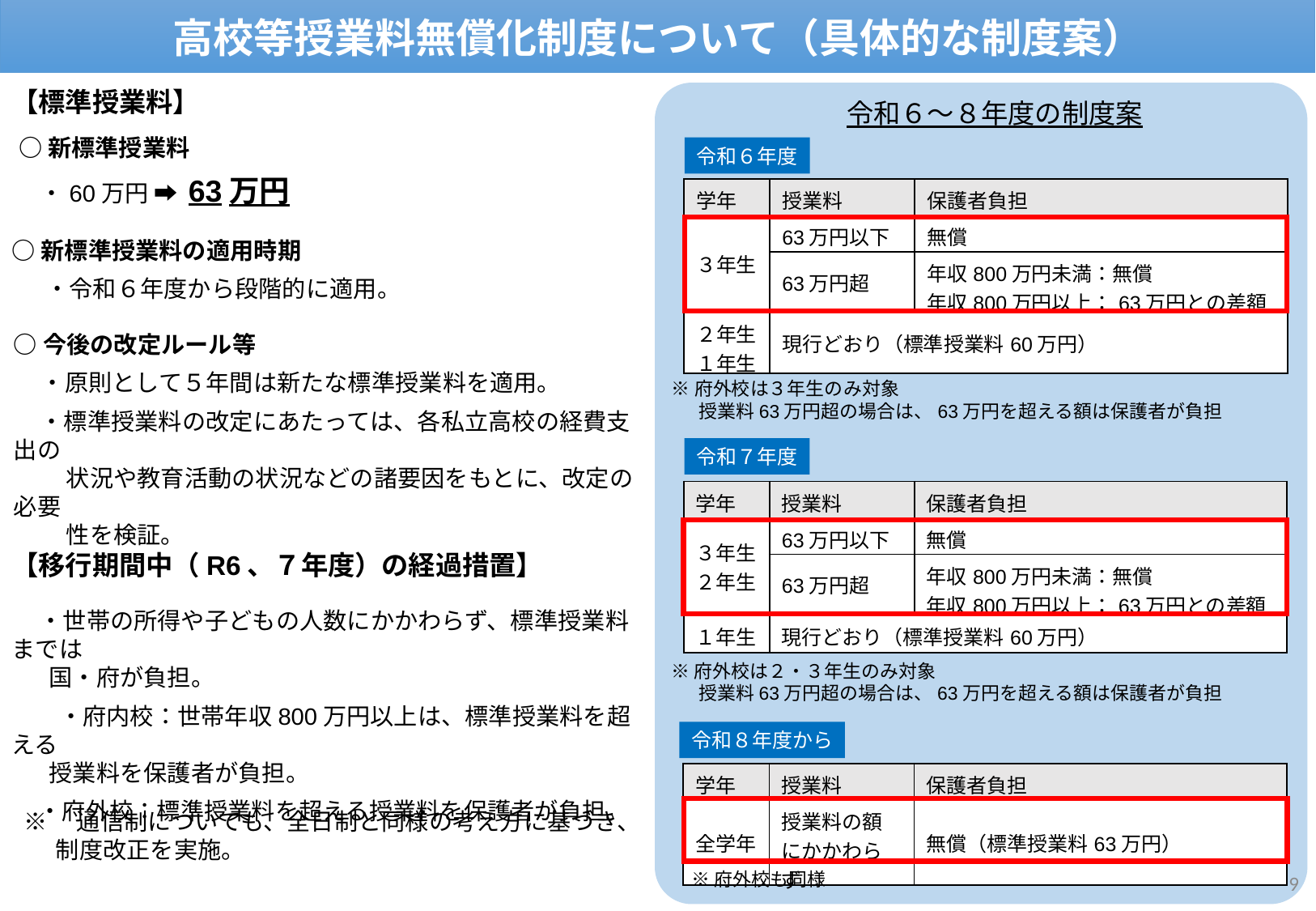

高校等授業料無償化制度について（具体的な制度案）
【標準授業料】

令和６～８年度の制度案
 ○新標準授業料
    ・60万円 ➡ 63万円
令和６年度
| 学年 | 授業料 | 保護者負担 |
| --- | --- | --- |
| ３年生 | 63万円以下 | 無償 |
|  | 63万円超 | 年収800万円未満：無償 年収800万円以上：63万円との差額 |
| ２年生 １年生 | 現行どおり（標準授業料60万円） |  |

○新標準授業料の適用時期
　  ・令和６年度から段階的に適用。
○今後の改定ルール等
    ・原則として５年間は新たな標準授業料を適用。
    ・標準授業料の改定にあたっては、各私立高校の経費支出の
　　 状況や教育活動の状況などの諸要因をもとに、改定の必要
　　 性を検証。
※府外校は３年生のみ対象
 　授業料63万円超の場合は、63万円を超える額は保護者が負担
令和７年度
| 学年 | 授業料 | 保護者負担 |
| --- | --- | --- |
| ３年生 ２年生 | 63万円以下 | 無償 |
|  | 63万円超 | 年収800万円未満：無償 年収800万円以上：63万円との差額 |
| １年生 | 現行どおり（標準授業料60万円） |  |

【移行期間中（R6、７年度）の経過措置】
    ・世帯の所得や子どもの人数にかかわらず、標準授業料までは
      国・府が負担。
　　・府内校：世帯年収800万円以上は、標準授業料を超える
      授業料を保護者が負担。
    ・府外校：標準授業料を超える授業料を保護者が負担。
※府外校は２・３年生のみ対象
 　授業料63万円超の場合は、63万円を超える額は保護者が負担
令和８年度から
| 学年 | 授業料 | 保護者負担 |
| --- | --- | --- |
| 全学年 | 授業料の額にかかわらず | 無償（標準授業料63万円） |

  ※　通信制についても、全日制と同様の考え方に基づき、
       制度改正を実施。
9
※府外校も同様